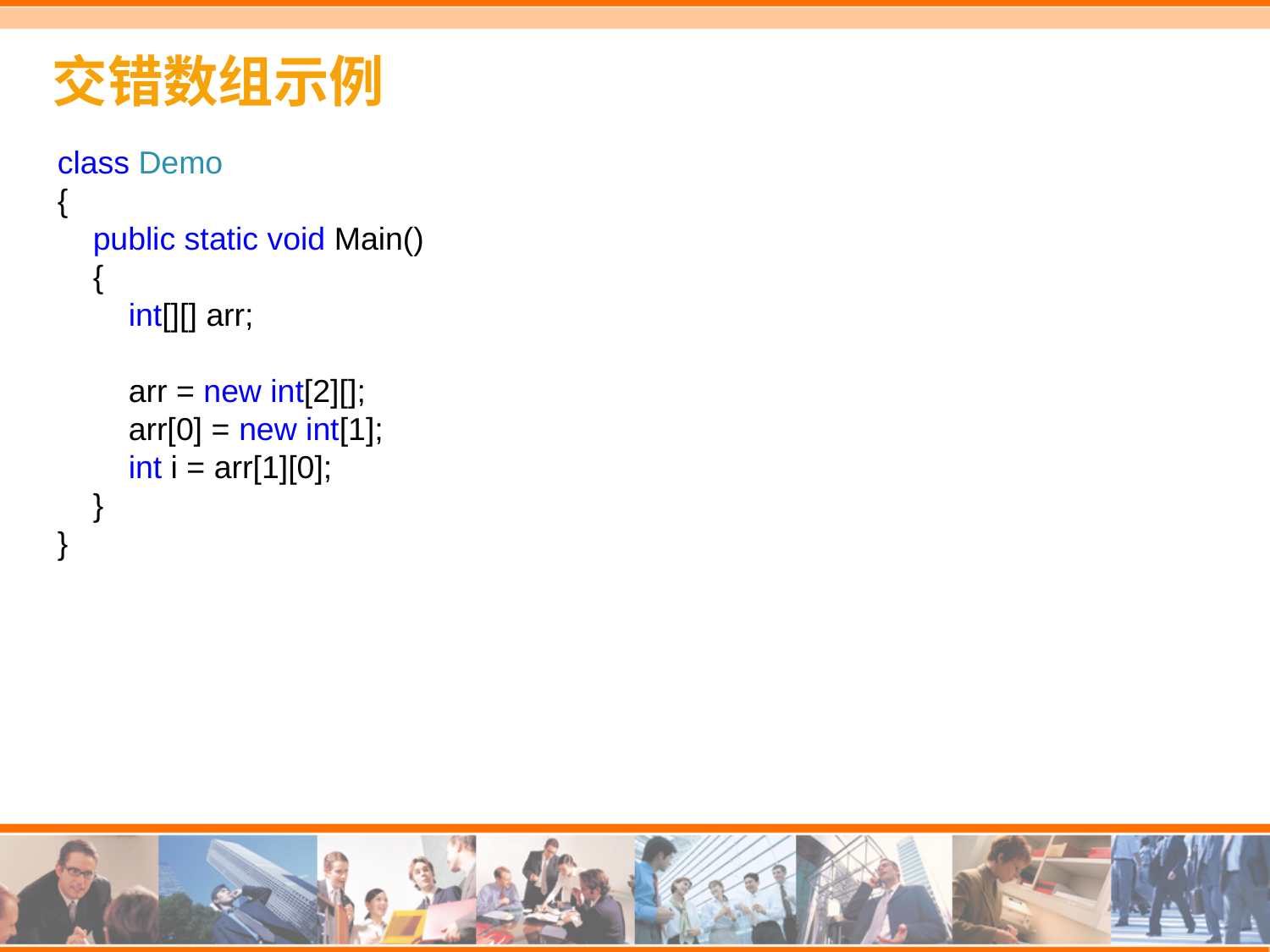

# 交错数组示例
class Demo
{
    public static void Main()
    {
        int[][] arr;

        arr = new int[2][];
        arr[0] = new int[1];
        int i = arr[1][0];
    }
}